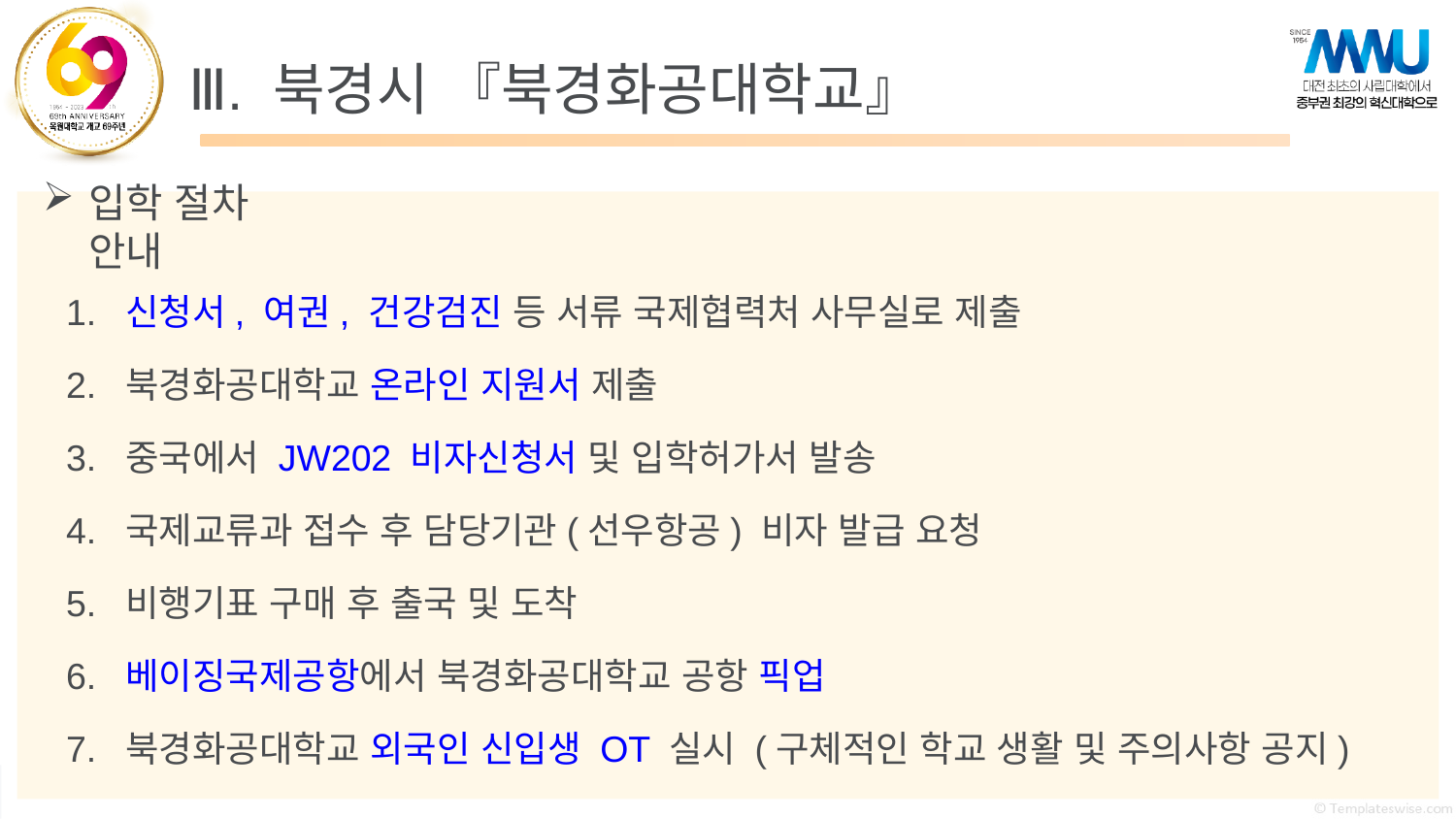

# Ⅲ. 북경시 『북경화공대학교』

입학 절차 안내

1.  신청서, 여권, 건강검진 등 서류 국제협력처 사무실로 제출
2.  북경화공대학교 온라인 지원서 제출
3.  중국에서 JW202 비자신청서 및 입학허가서 발송
4.  국제교류과 접수 후 담당기관(선우항공) 비자 발급 요청
5.  비행기표 구매 후 출국 및 도착
6.  베이징국제공항에서 북경화공대학교 공항 픽업
7.  북경화공대학교 외국인 신입생 OT 실시 (구체적인 학교 생활 및 주의사항 공지)